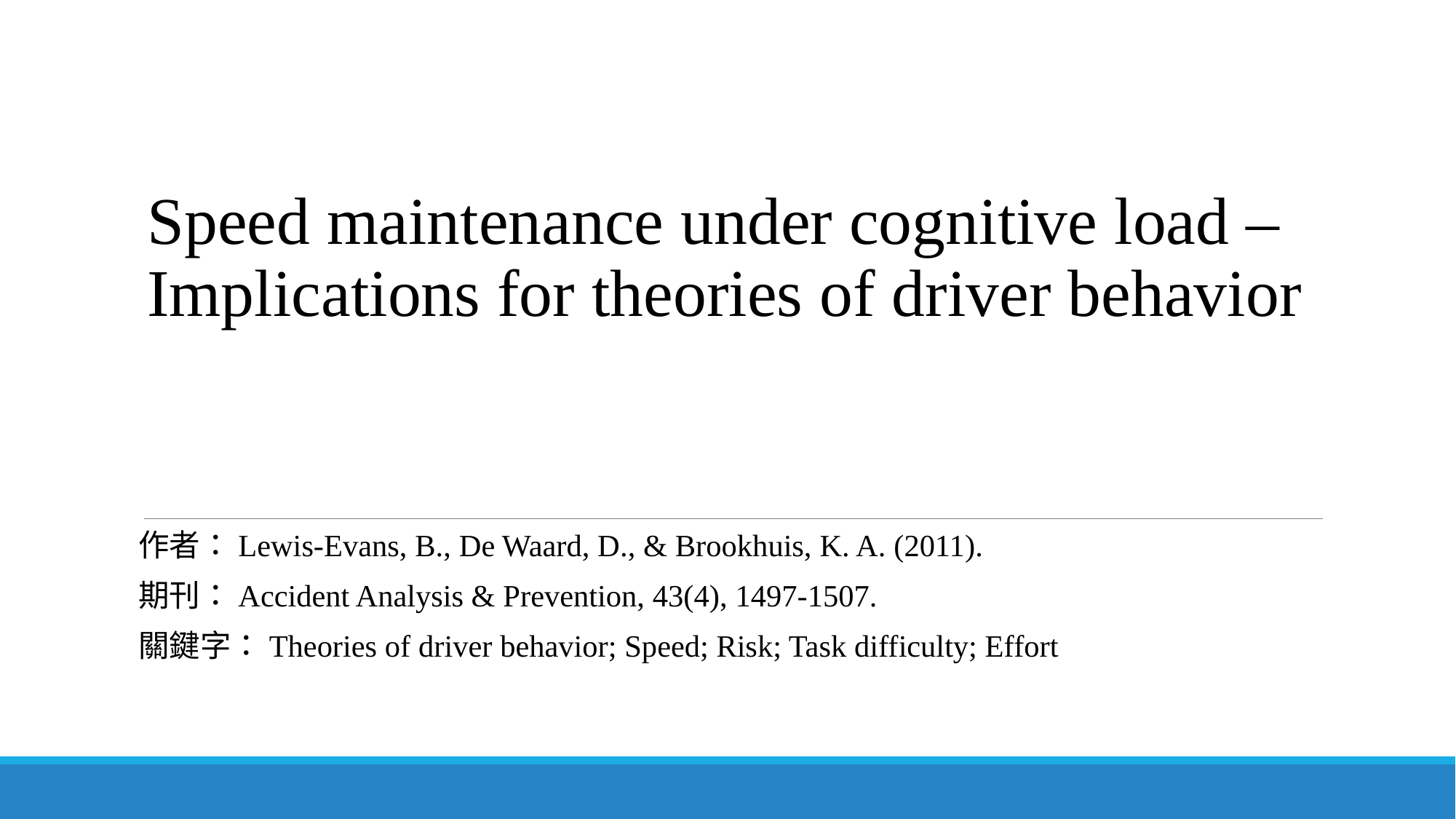

Speed maintenance under cognitive load – Implications for theories of driver behavior
作者：Lewis-Evans, B., De Waard, D., & Brookhuis, K. A. (2011).
期刊：Accident Analysis & Prevention, 43(4), 1497-1507.
關鍵字：Theories of driver behavior; Speed; Risk; Task difficulty; Effort